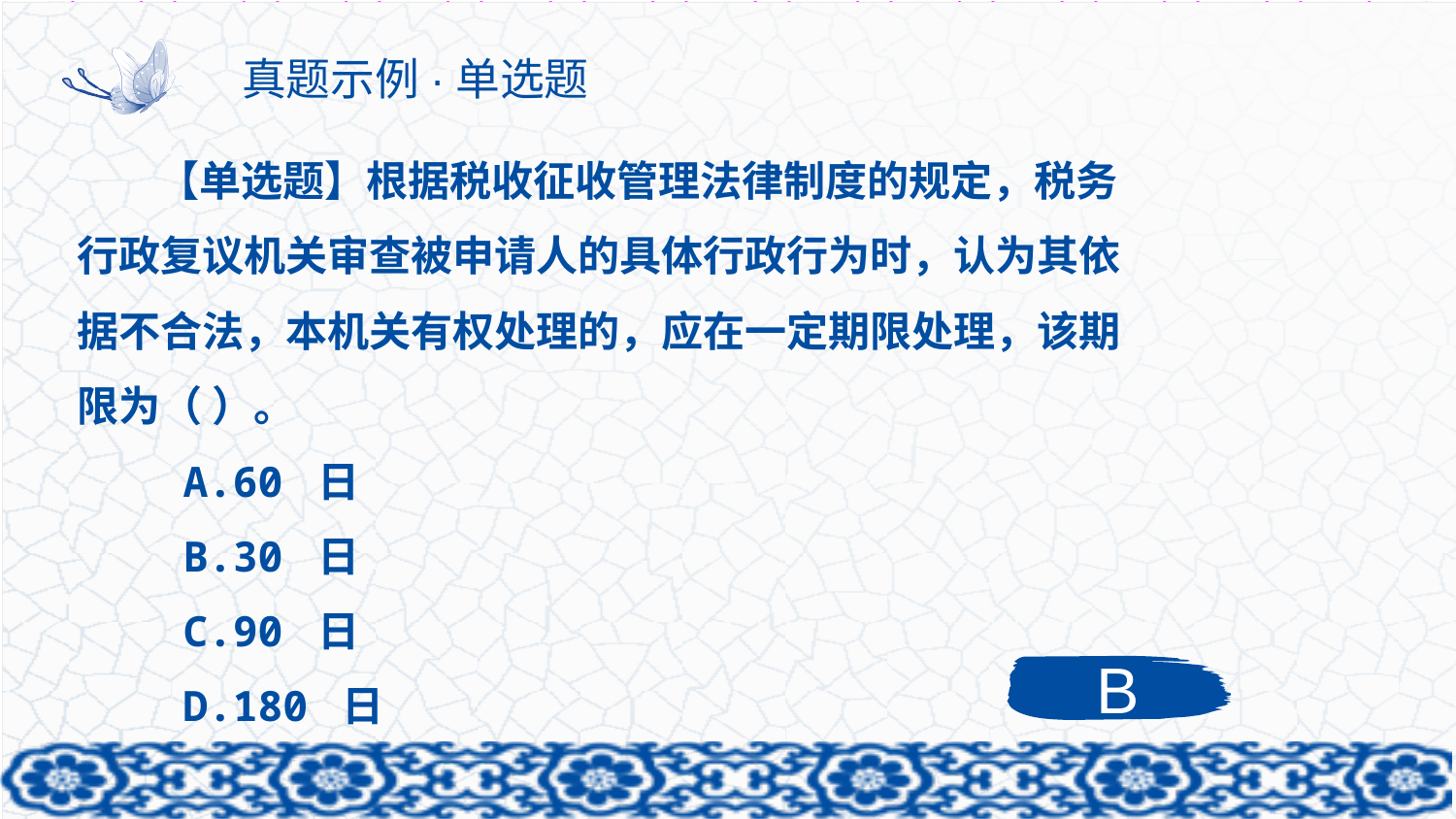

# 真题示例·单选题
【单选题】根据税收征收管理法律制度的规定，税务行政复议机关审查被申请人的具体行政行为时，认为其依据不合法，本机关有权处理的，应在一定期限处理，该期限为（ ）。
 A.60 日
 B.30 日
 C.90 日
 D.180 日

B